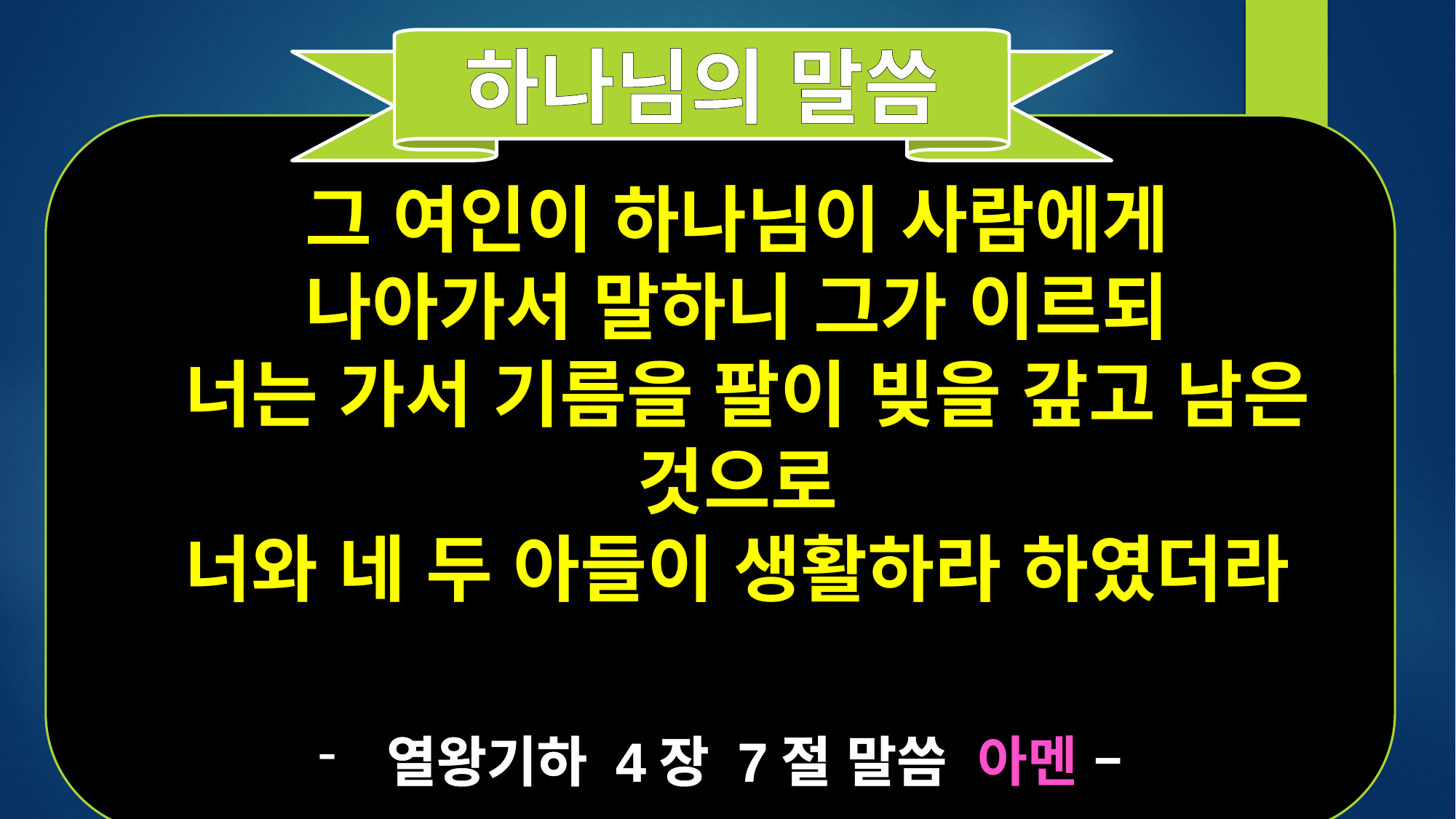

하나님의 말씀

그 여인이 하나님이 사람에게
나아가서 말하니 그가 이르되
너는 가서 기름을 팔이 빚을 갚고 남은 것으로
너와 네 두 아들이 생활하라 하였더라

열왕기하 4장 7절 말씀  아멘 –